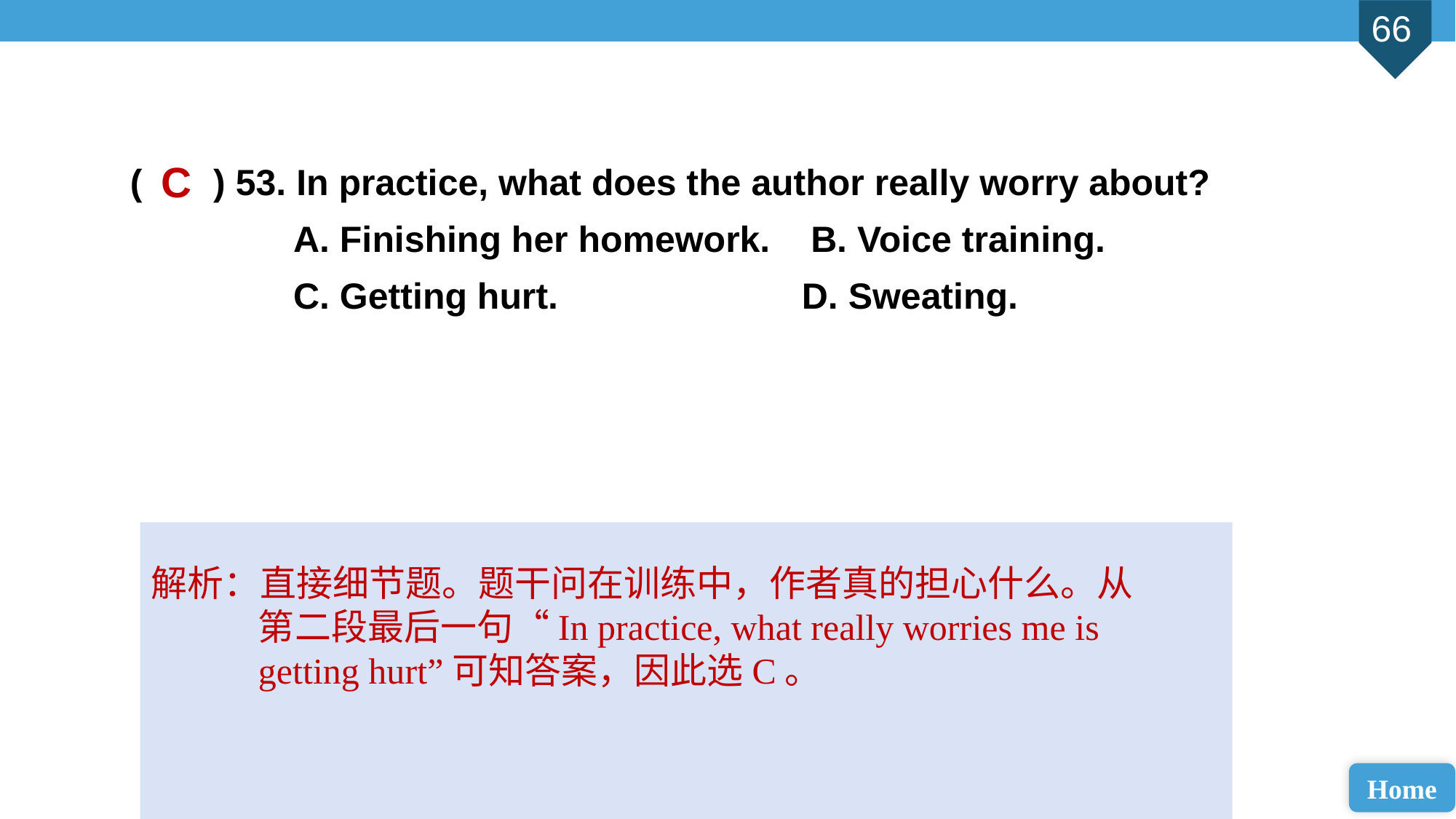

(       ) 53. In practice, what does the author really worry about?
                A. Finishing her homework.    B. Voice training.
                C. Getting hurt.                        D. Sweating.
C

解析：直接细节题。题干问在训练中，作者真的担心什么。从第二段最后一句“In practice, what really worries me is getting hurt”可知答案，因此选C。